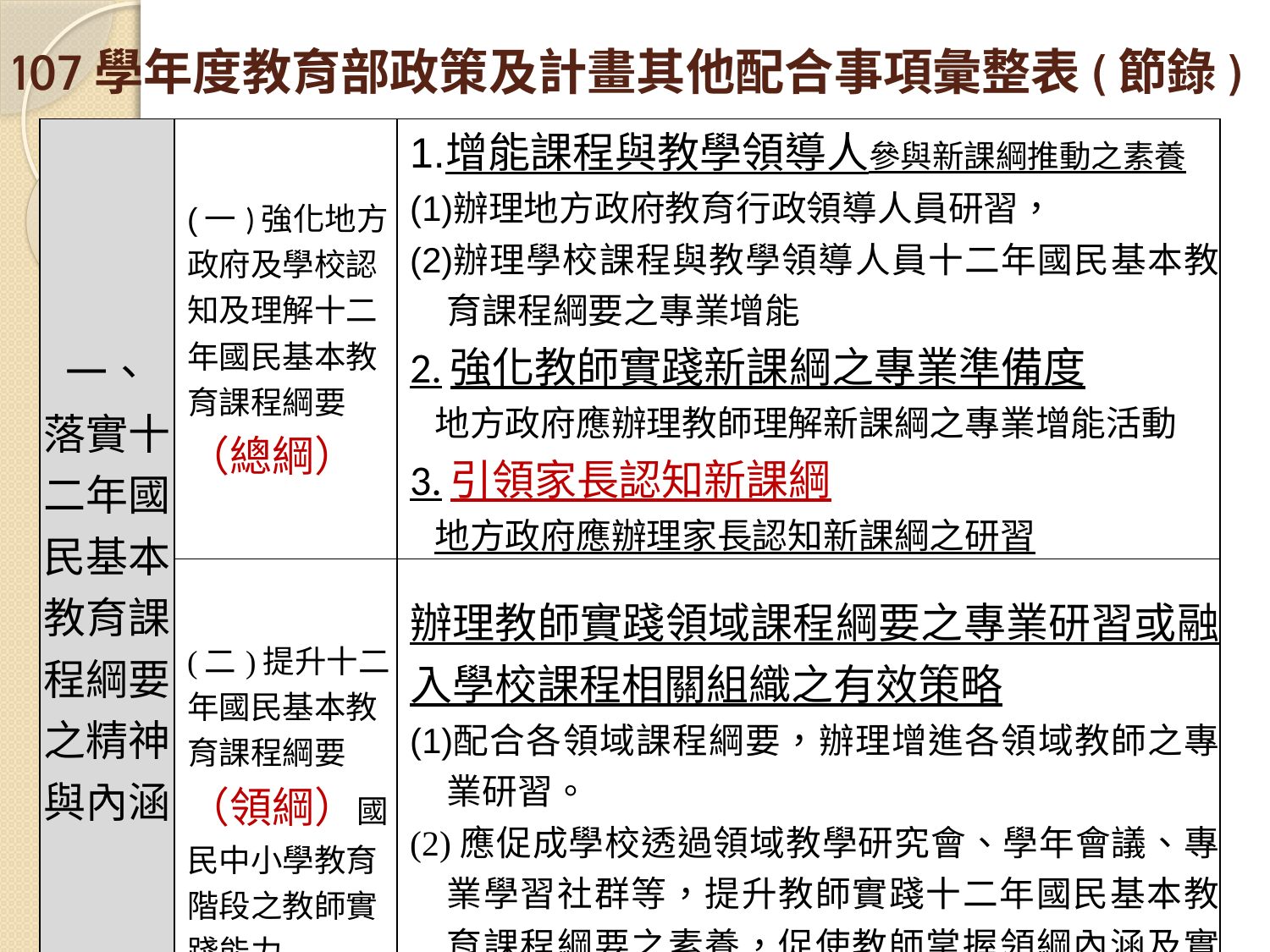

# 107學年度教育部政策及計畫其他配合事項彙整表(節錄)
| 一、 落實十二年國民基本教育課程綱要之精神與內涵 | (一)強化地方政府及學校認知及理解十二年國民基本教育課程綱要（總綱） | 增能課程與教學領導人參與新課綱推動之素養 辦理地方政府教育行政領導人員研習， 辦理學校課程與教學領導人員十二年國民基本教育課程綱要之專業增能 2.強化教師實踐新課綱之專業準備度 地方政府應辦理教師理解新課綱之專業增能活動 3.引領家長認知新課綱 地方政府應辦理家長認知新課綱之研習 |
| --- | --- | --- |
|  | (二)提升十二年國民基本教育課程綱要（領綱）國民中小學教育階段之教師實踐能力 | 辦理教師實踐領域課程綱要之專業研習或融入學校課程相關組織之有效策略 配合各領域課程綱要，辦理增進各領域教師之專業研習。 (2)應促成學校透過領域教學研究會、學年會議、專業學習社群等，提升教師實踐十二年國民基本教育課程綱要之素養，促使教師掌握領綱內涵及實踐於課堂教學。 |